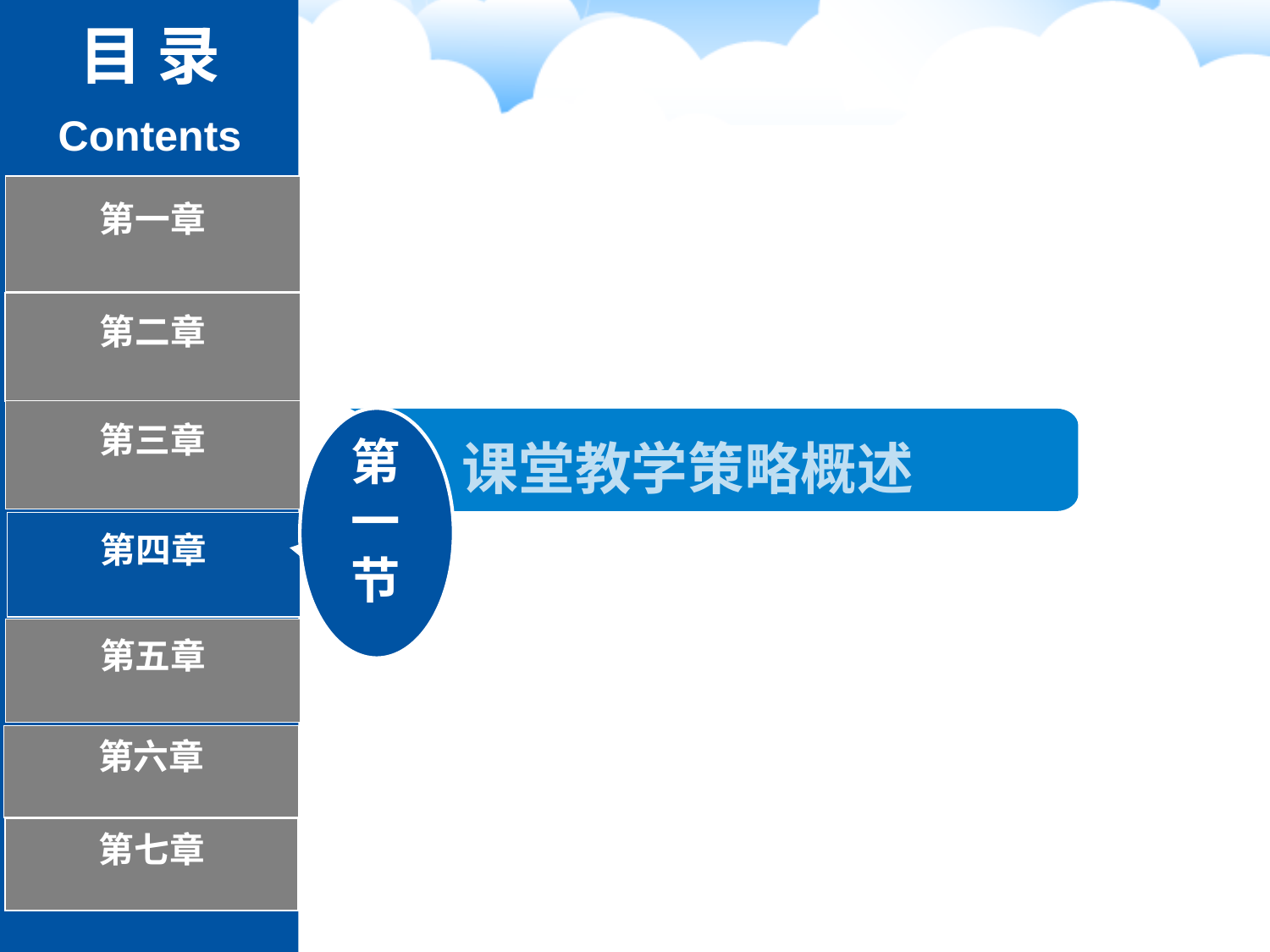

目 录
Contents
第一章

第二章

第三章

第一节
课堂教学策略概述
第四章

第五章

第六章

第七章